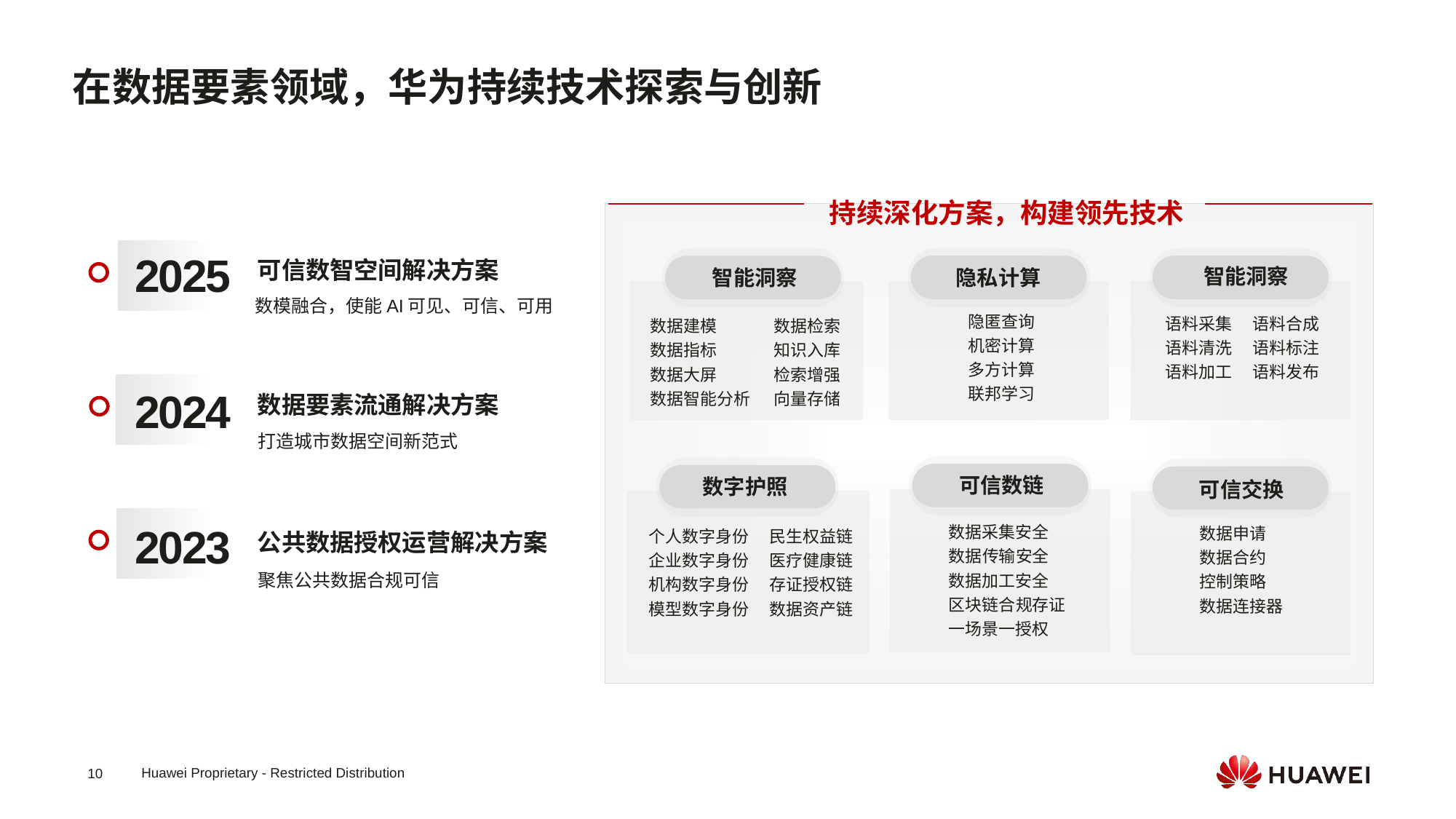

在数据要素领域，华为持续技术探索与创新

持续深化方案，构建领先技术
可信数智空间解决方案
2025
数模融合，使能AI可见、可信、可用

数据要素流通解决方案
2024
打造城市数据空间新范式
2023
公共数据授权运营解决方案
聚焦公共数据合规可信

隐私计算
隐匿查询
机密计算
多方计算
联邦学习

智能洞察
语料采集
语料清洗
语料加工

语料合成
语料标注
语料发布

智能洞察
数据建模
数据指标
数据大屏
数据智能分析

数据检索
知识入库
检索增强
向量存储

可信交换
数据申请
数据合约
控制策略
数据连接器
可信数链
数据采集安全
数据传输安全
数据加工安全
区块链合规存证
一场景一授权
数字护照
个人数字身份
企业数字身份
机构数字身份
模型数字身份
民生权益链
医疗健康链
存证授权链
数据资产链